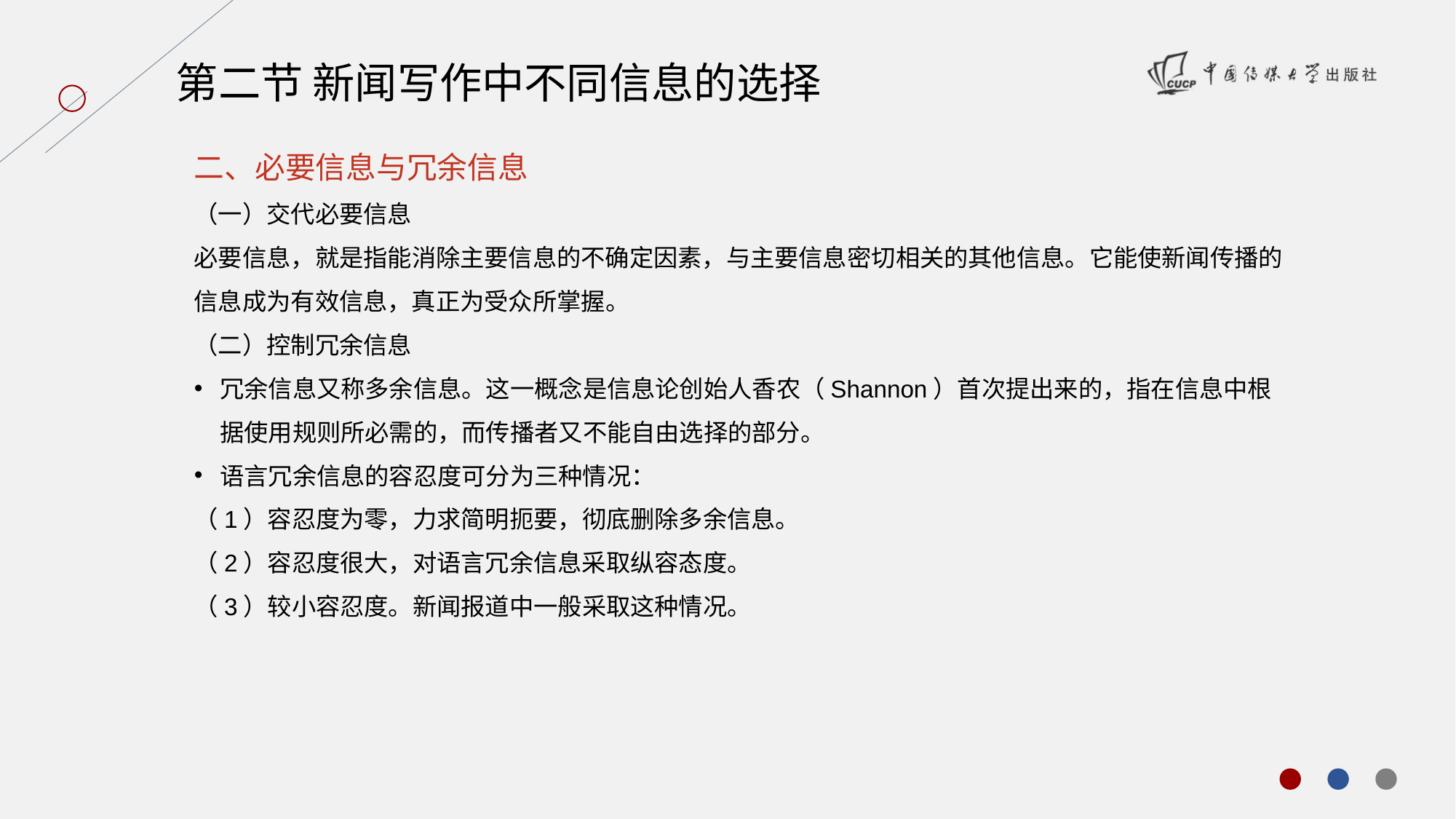

第二节 新闻写作中不同信息的选择

二、必要信息与冗余信息
（一）交代必要信息
必要信息，就是指能消除主要信息的不确定因素，与主要信息密切相关的其他信息。它能使新闻传播的信息成为有效信息，真正为受众所掌握。
（二）控制冗余信息
冗余信息又称多余信息。这一概念是信息论创始人香农（Shannon）首次提出来的，指在信息中根据使用规则所必需的，而传播者又不能自由选择的部分。
语言冗余信息的容忍度可分为三种情况：
（1）容忍度为零，力求简明扼要，彻底删除多余信息。
（2）容忍度很大，对语言冗余信息采取纵容态度。
（3）较小容忍度。新闻报道中一般采取这种情况。